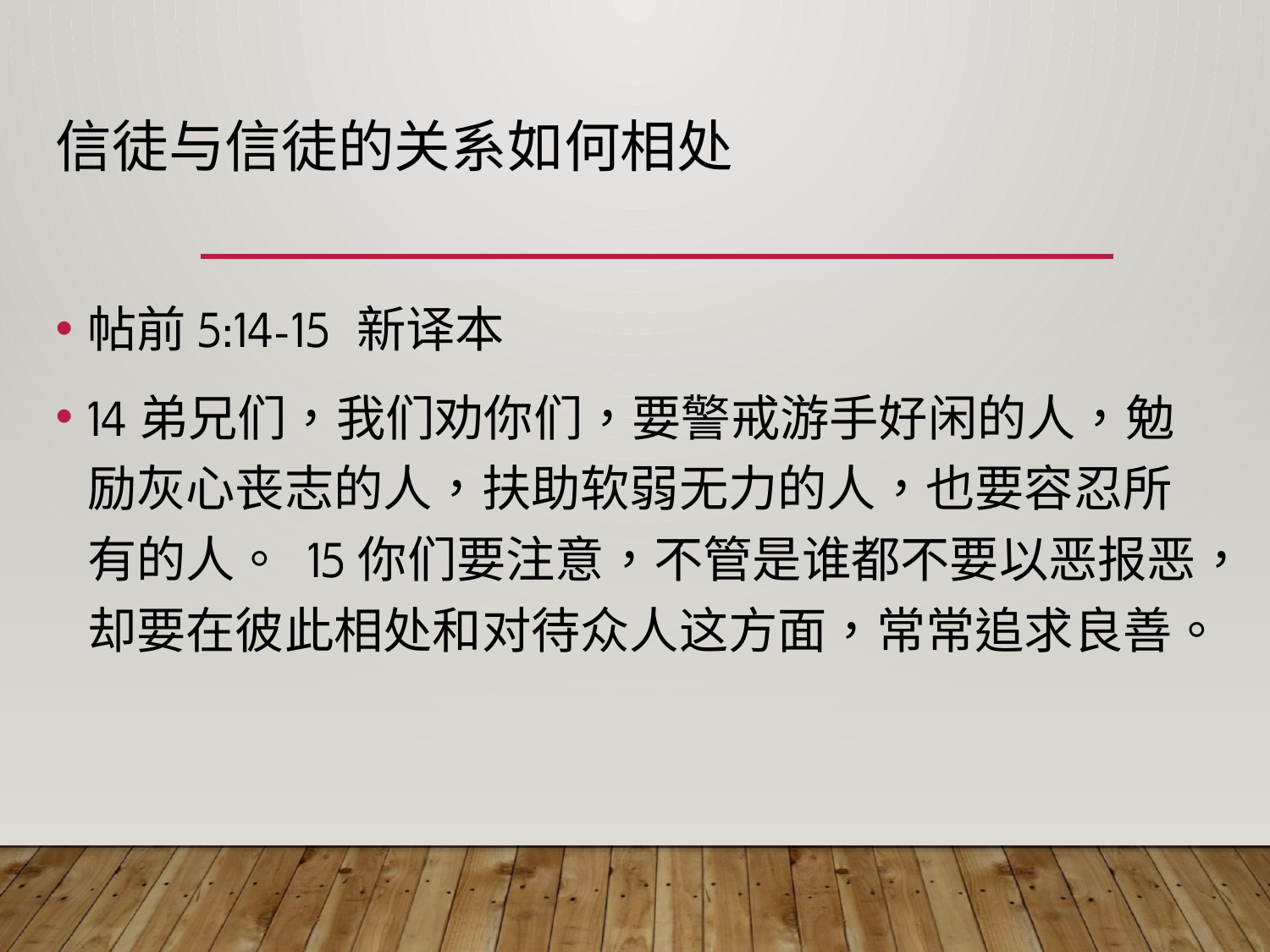

# 信徒与信徒的关系如何相处
帖前5:14-15 新译本
14弟兄们，我们劝你们，要警戒游手好闲的人，勉励灰心丧志的人，扶助软弱无力的人，也要容忍所有的人。 15你们要注意，不管是谁都不要以恶报恶，却要在彼此相处和对待众人这方面，常常追求良善。